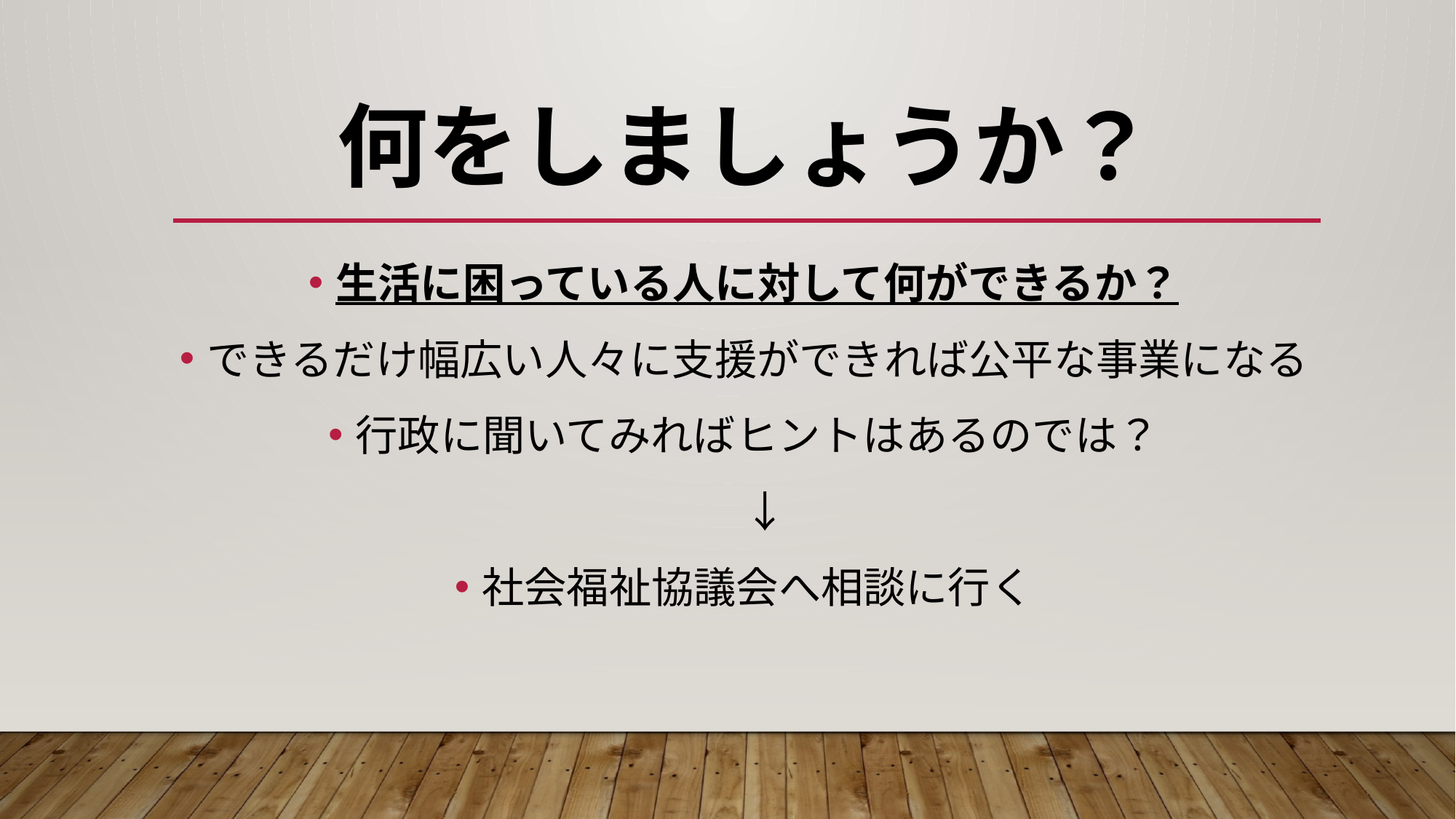

# 何をしましょうか？
生活に困っている人に対して何ができるか？
できるだけ幅広い人々に支援ができれば公平な事業になる
行政に聞いてみればヒントはあるのでは？
　↓
社会福祉協議会へ相談に行く